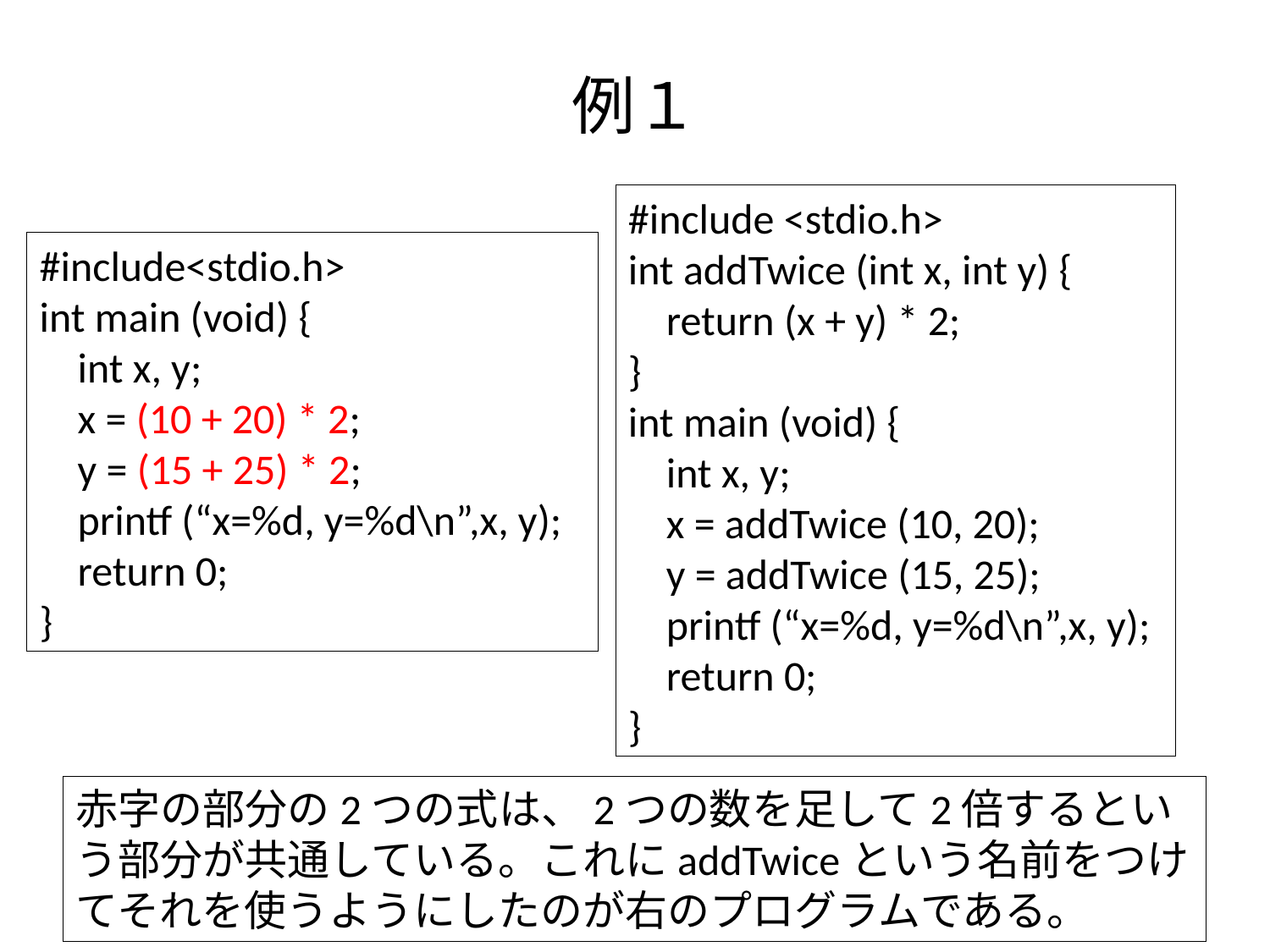

# 例１
#include <stdio.h>
int addTwice (int x, int y) {
    return (x + y) * 2;
}
int main (void) {
    int x, y;
    x = addTwice (10, 20);
    y = addTwice (15, 25);
    printf (“x=%d, y=%d\n”,x, y);
    return 0;
}
#include<stdio.h>
int main (void) {
    int x, y;
    x = (10 + 20) * 2;
    y = (15 + 25) * 2;
    printf (“x=%d, y=%d\n”,x, y);
    return 0;
}
赤字の部分の2つの式は、2つの数を足して2倍するという部分が共通している。これにaddTwiceという名前をつけてそれを使うようにしたのが右のプログラムである。